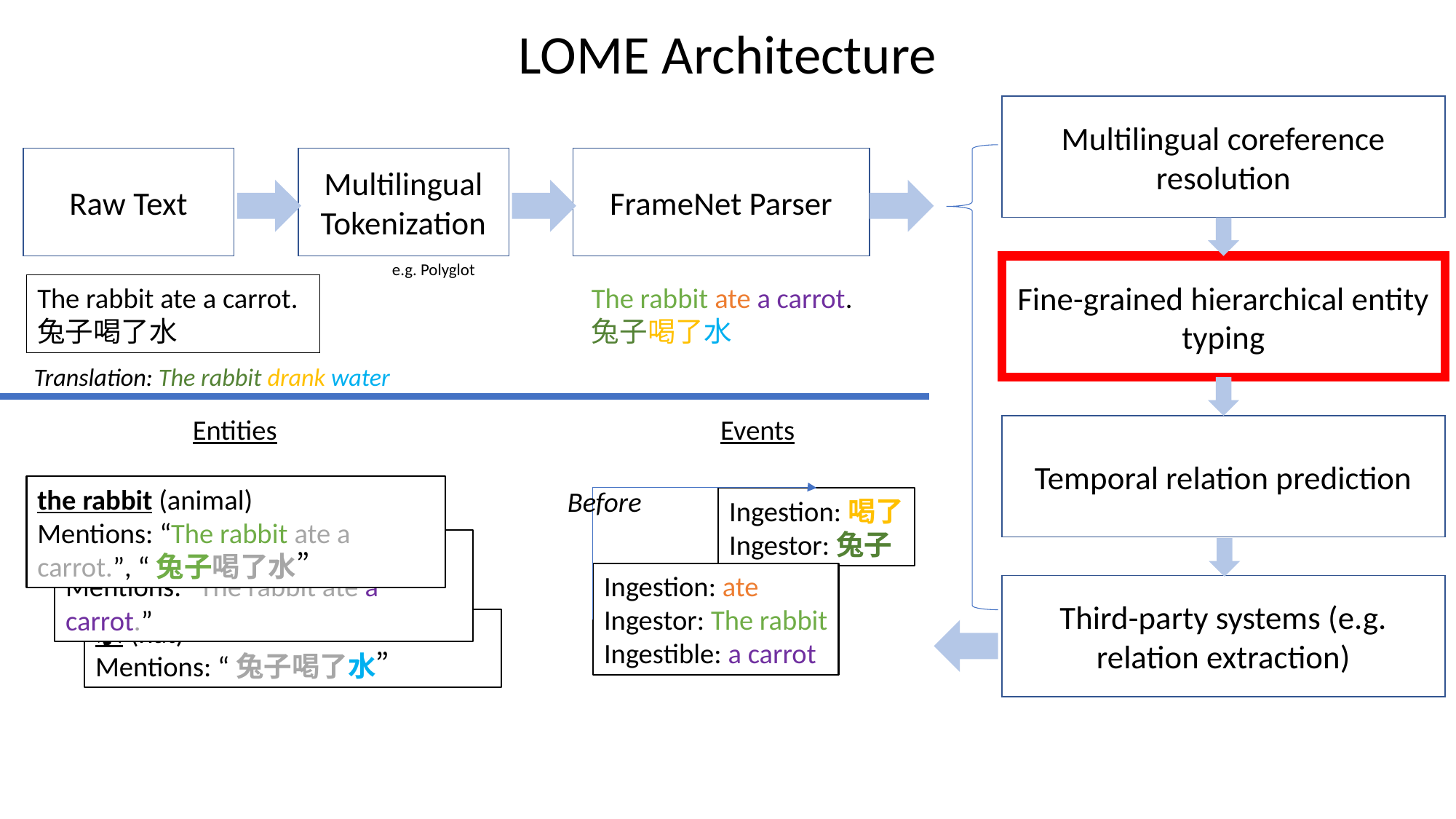

# LOME Architecture
Multilingual coreference resolution

Raw Text
Multilingual Tokenization
FrameNet Parser

e.g. Polyglot
Fine-grained hierarchical entity typing
The rabbit ate a carrot.
兔子喝了水
The rabbit ate a carrot.
兔子喝了水
Translation: The rabbit drank water

Entities
Events
Temporal relation prediction
the rabbit (animal)
Mentions: “The rabbit ate a carrot.”, “兔子喝了水”
Before
Ingestion:喝了
Ingestor:兔子
a carrot (nat)
Mentions: “The rabbit ate a carrot.”

Ingestion: ate
Ingestor: The rabbit
Ingestible: a carrot
Third-party systems (e.g. relation extraction)
水(nat)
Mentions: “兔子喝了水”